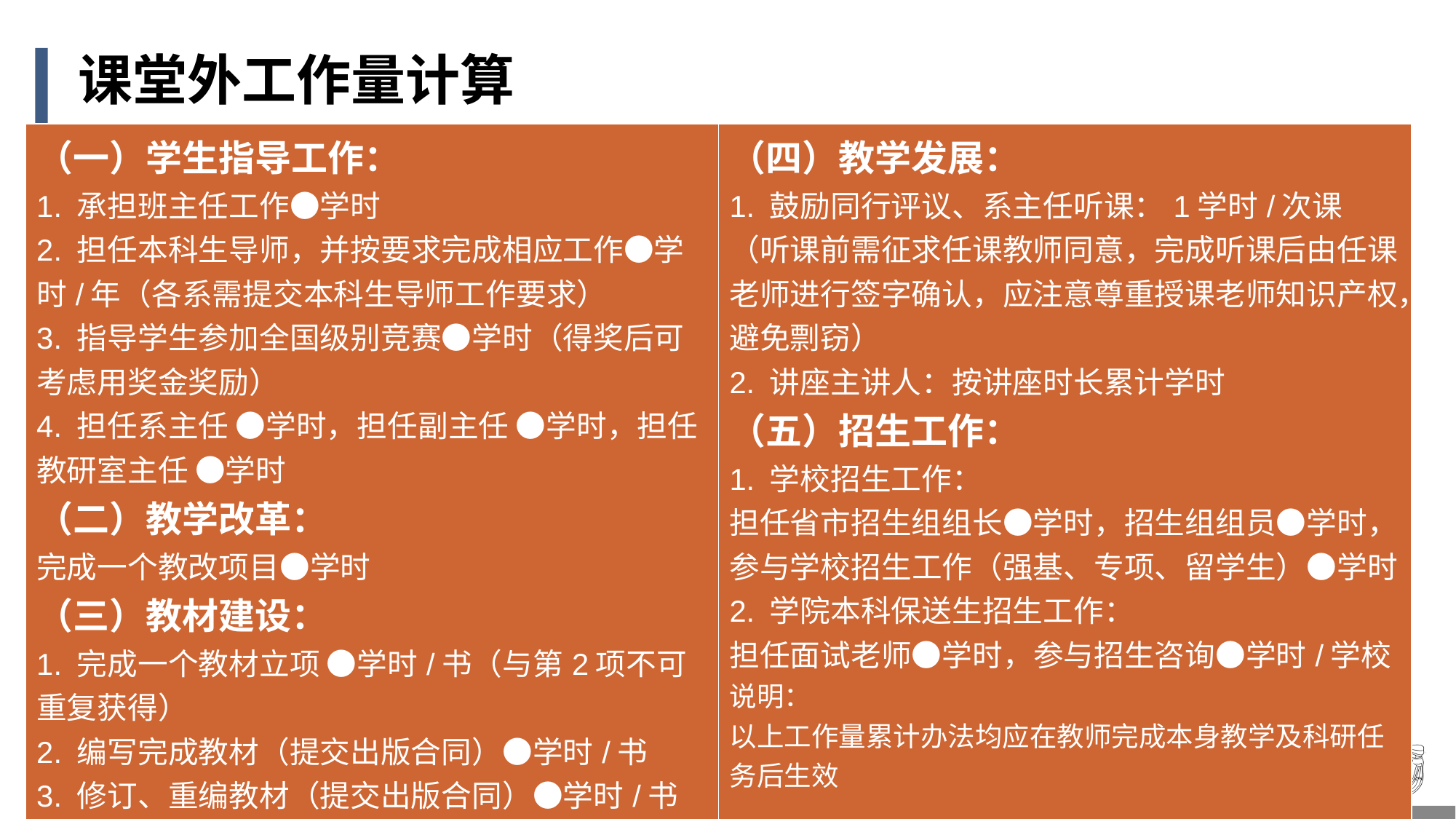

# 课堂外工作量计算
| （一）学生指导工作： 1. 承担班主任工作●学时 2. 担任本科生导师，并按要求完成相应工作●学时/年（各系需提交本科生导师工作要求） 3. 指导学生参加全国级别竞赛●学时（得奖后可考虑用奖金奖励） 4. 担任系主任 ●学时，担任副主任 ●学时，担任教研室主任 ●学时 （二）教学改革： 完成一个教改项目●学时 （三）教材建设： 1. 完成一个教材立项 ●学时/书（与第2项不可重复获得） 2. 编写完成教材（提交出版合同）●学时/书 3. 修订、重编教材（提交出版合同）●学时/书 4. 修订教学计划 ●学时 | （四）教学发展： 1. 鼓励同行评议、系主任听课：1学时/次课（听课前需征求任课教师同意，完成听课后由任课老师进行签字确认，应注意尊重授课老师知识产权，避免剽窃） 2. 讲座主讲人：按讲座时长累计学时 （五）招生工作： 1. 学校招生工作： 担任省市招生组组长●学时，招生组组员●学时，参与学校招生工作（强基、专项、留学生）●学时 2. 学院本科保送生招生工作： 担任面试老师●学时，参与招生咨询●学时/学校 说明： 以上工作量累计办法均应在教师完成本身教学及科研任务后生效 |
| --- | --- |